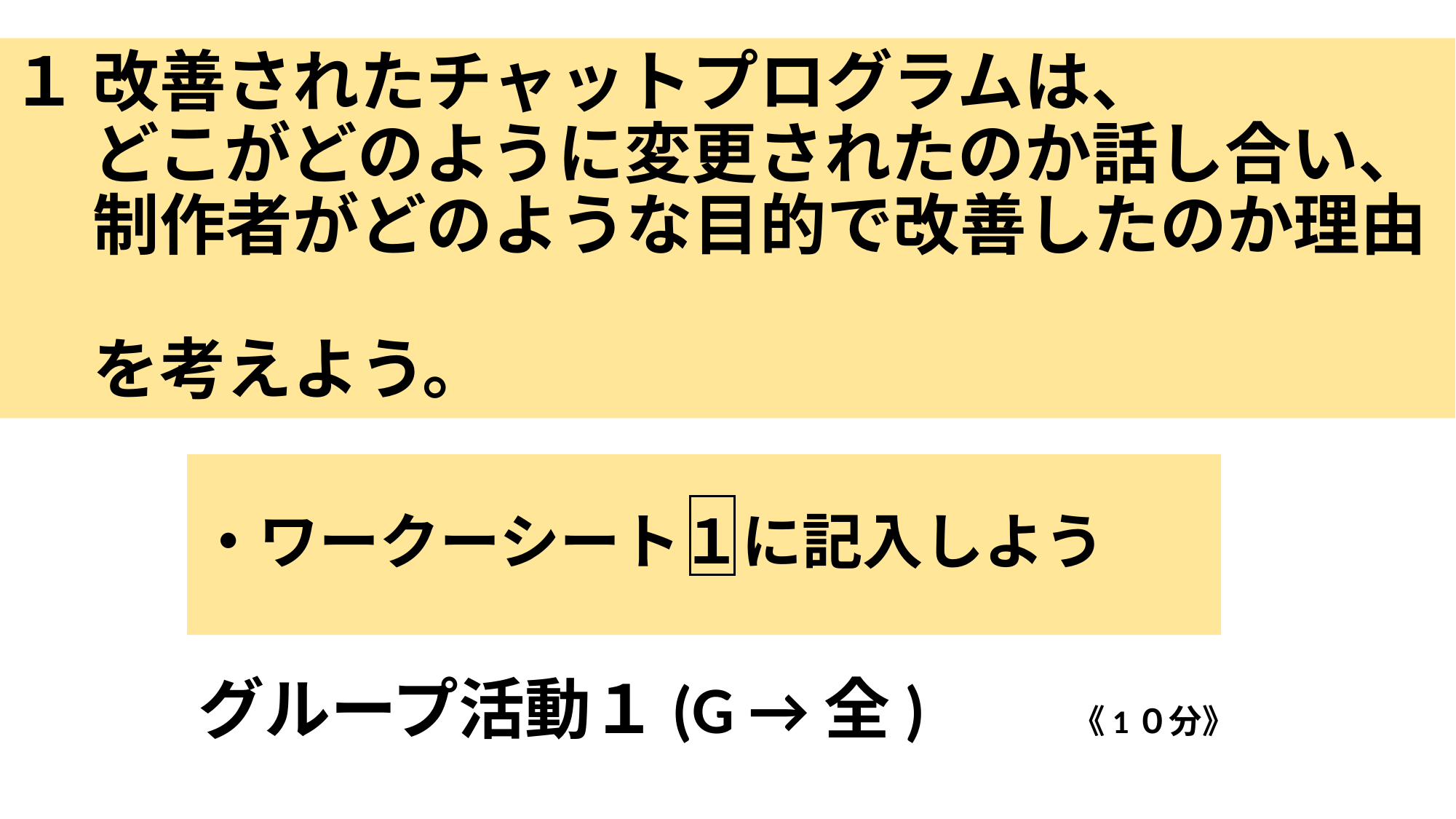

# １ 改善されたチャットプログラムは、 　 どこがどのように変更されたのか話し合い、 　 制作者がどのような目的で改善したのか理由　　 　 を考えよう。
・ワークーシート１に記入しよう

グループ活動１(G →全)　　　《1０分》